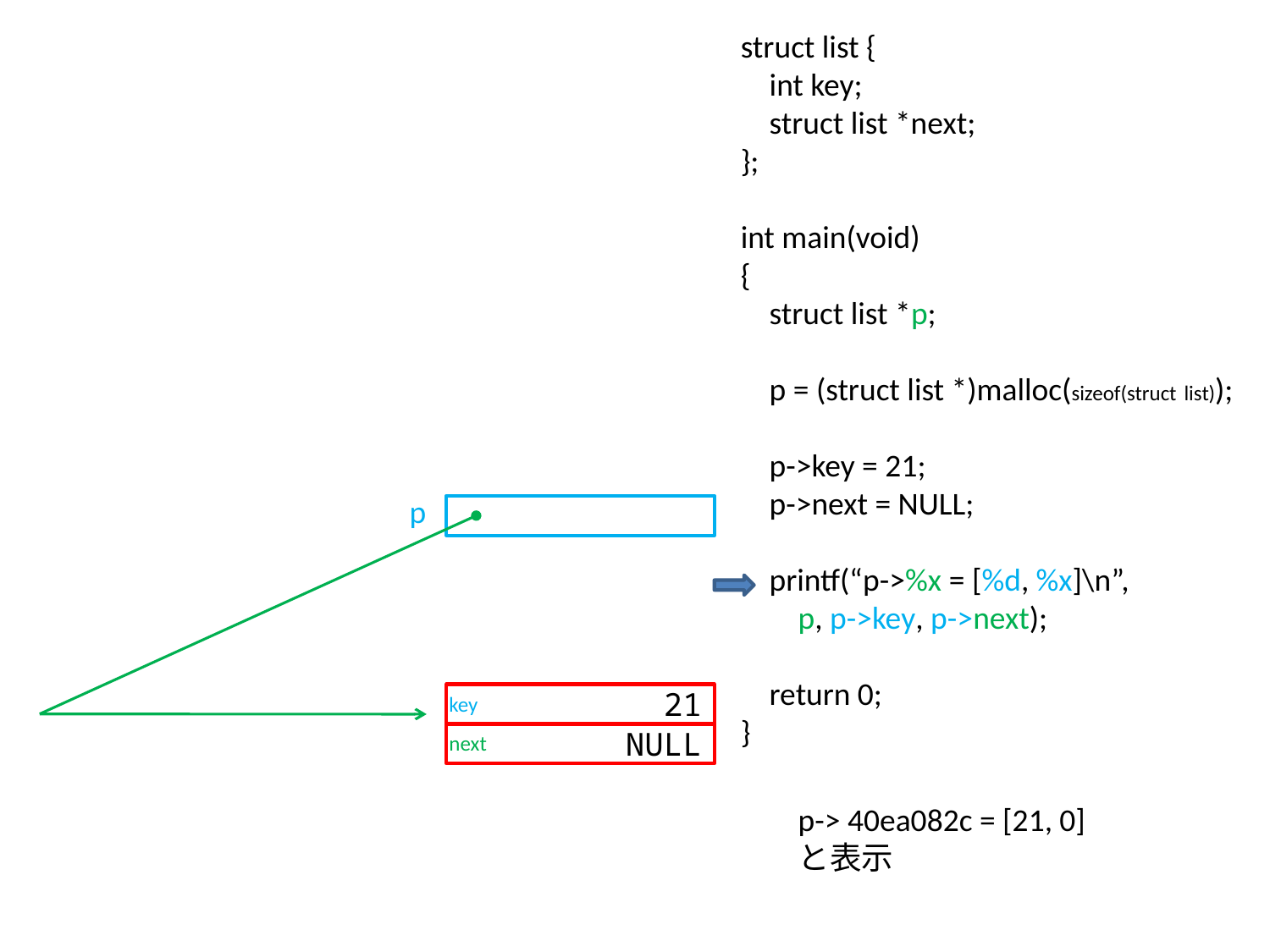

struct list {
    int key;
    struct list *next;
};

int main(void)
{
    struct list *p;

    p = (struct list *)malloc(sizeof(struct list));

    p->key = 21;
    p->next = NULL;

    printf(“p->%x = [%d, %x]\n”,
        p, p->key, p->next);

    return 0;
}
p

key
21
next
NULL
p-> 40ea082c = [21, 0]
と表示